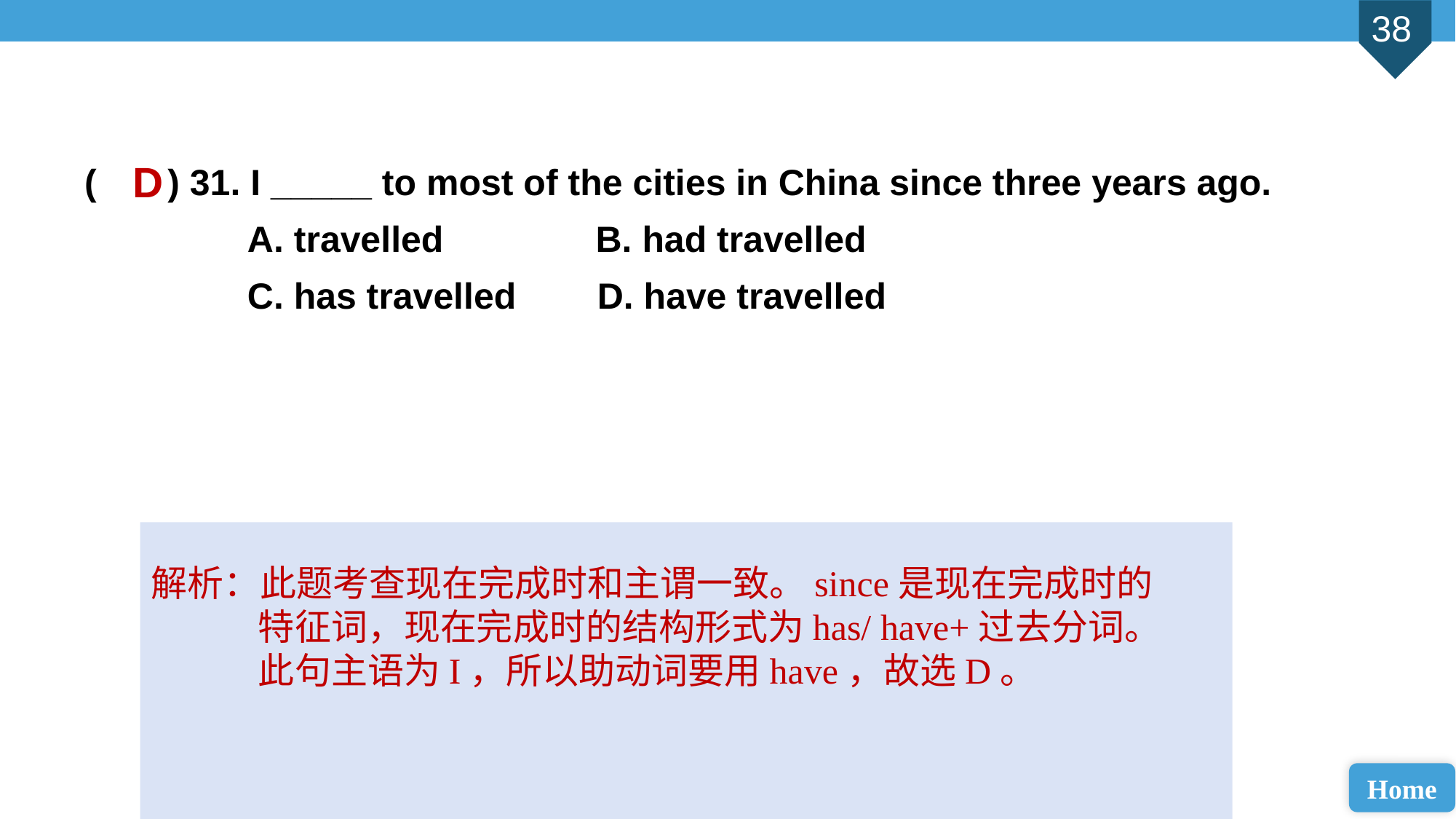

(       ) 31. I _____ to most of the cities in China since three years ago.
                A. travelled               B. had travelled
                C. has travelled        D. have travelled
D

解析：此题考查现在完成时和主谓一致。since是现在完成时的特征词，现在完成时的结构形式为has/ have+过去分词。此句主语为I，所以助动词要用have，故选D。